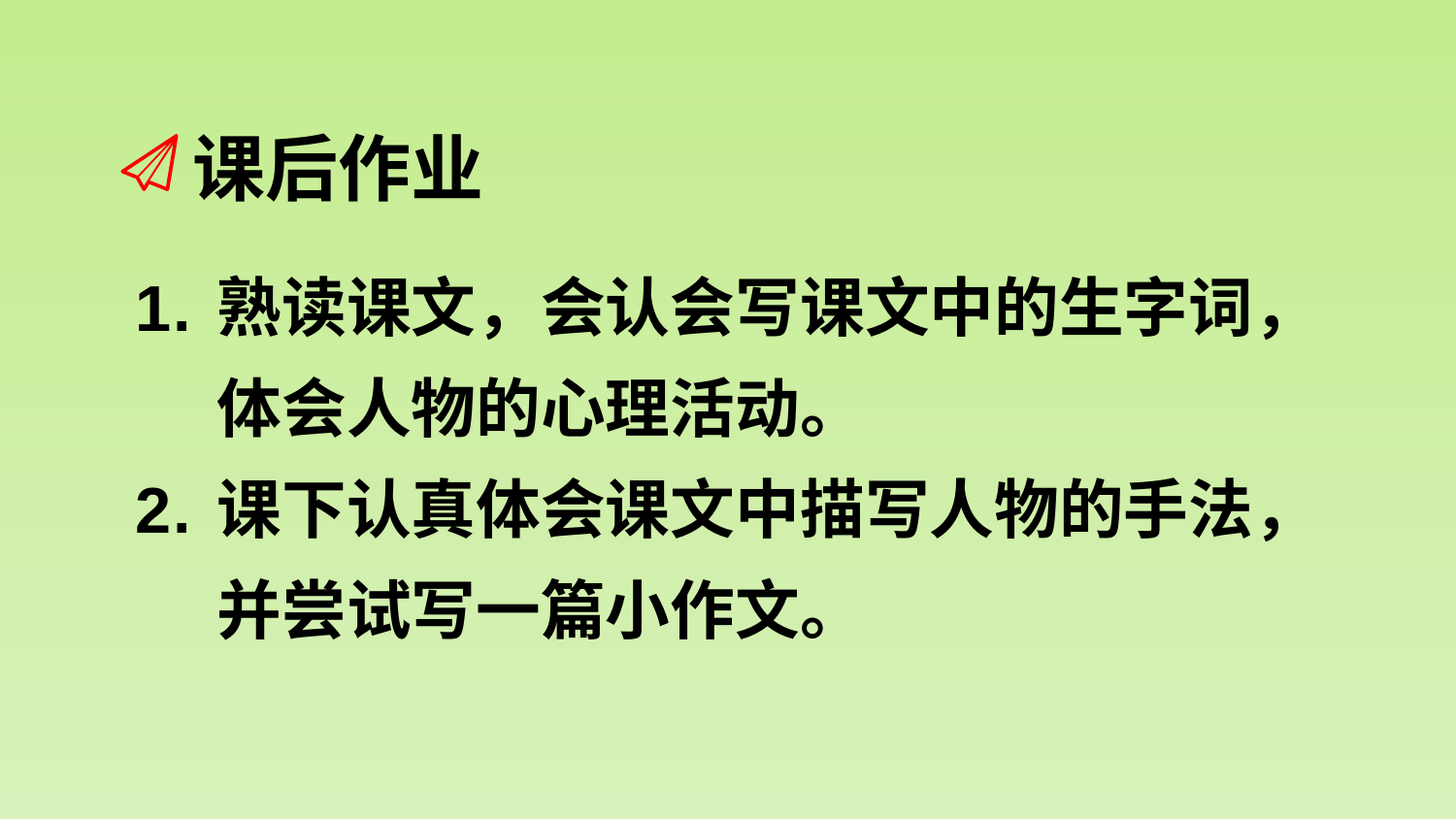

课后作业

熟读课文，会认会写课文中的生字词，体会人物的心理活动。
课下认真体会课文中描写人物的手法，并尝试写一篇小作文。